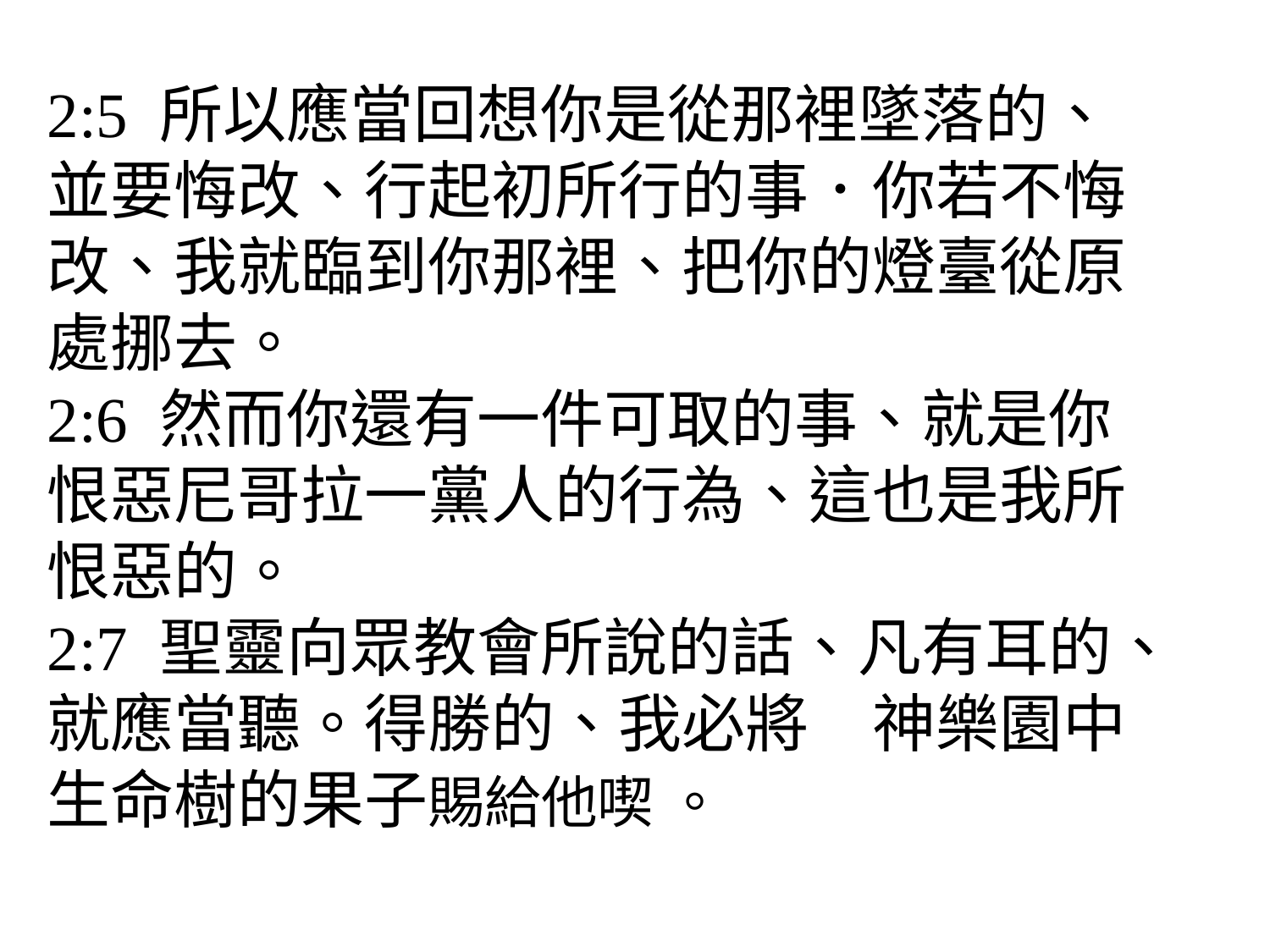

2:5 所以應當回想你是從那裡墜落的、並要悔改、行起初所行的事．你若不悔改、我就臨到你那裡、把你的燈臺從原處挪去。
2:6 然而你還有一件可取的事、就是你恨惡尼哥拉一黨人的行為、這也是我所恨惡的。
2:7 聖靈向眾教會所說的話、凡有耳的、就應當聽。得勝的、我必將　神樂園中生命樹的果子賜給他喫 。